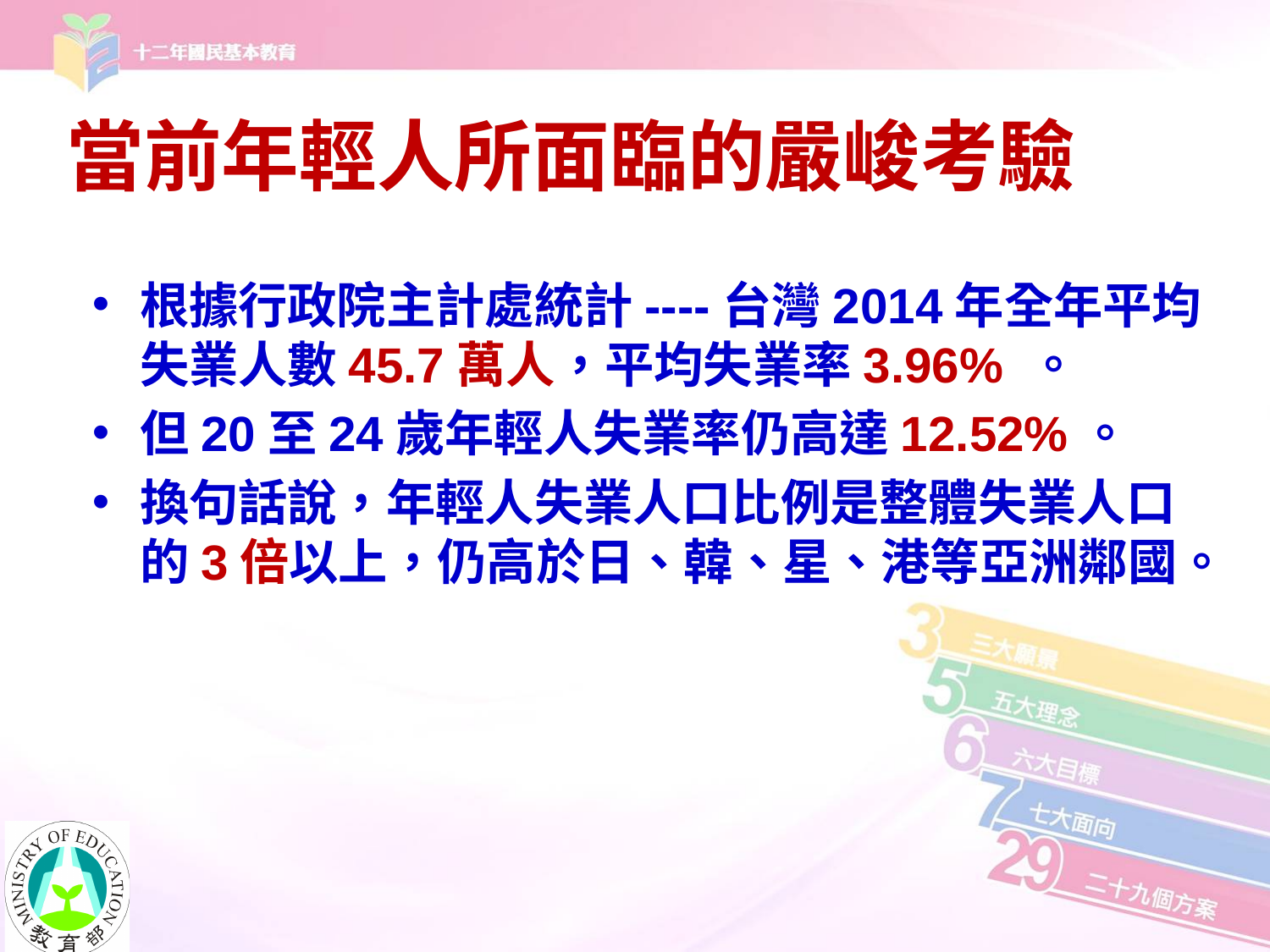

當前年輕人所面臨的嚴峻考驗
根據行政院主計處統計----台灣2014年全年平均失業人數45.7萬人，平均失業率3.96% 。
但20至24歲年輕人失業率仍高達12.52%。
換句話說，年輕人失業人口比例是整體失業人口的3倍以上，仍高於日、韓、星、港等亞洲鄰國。